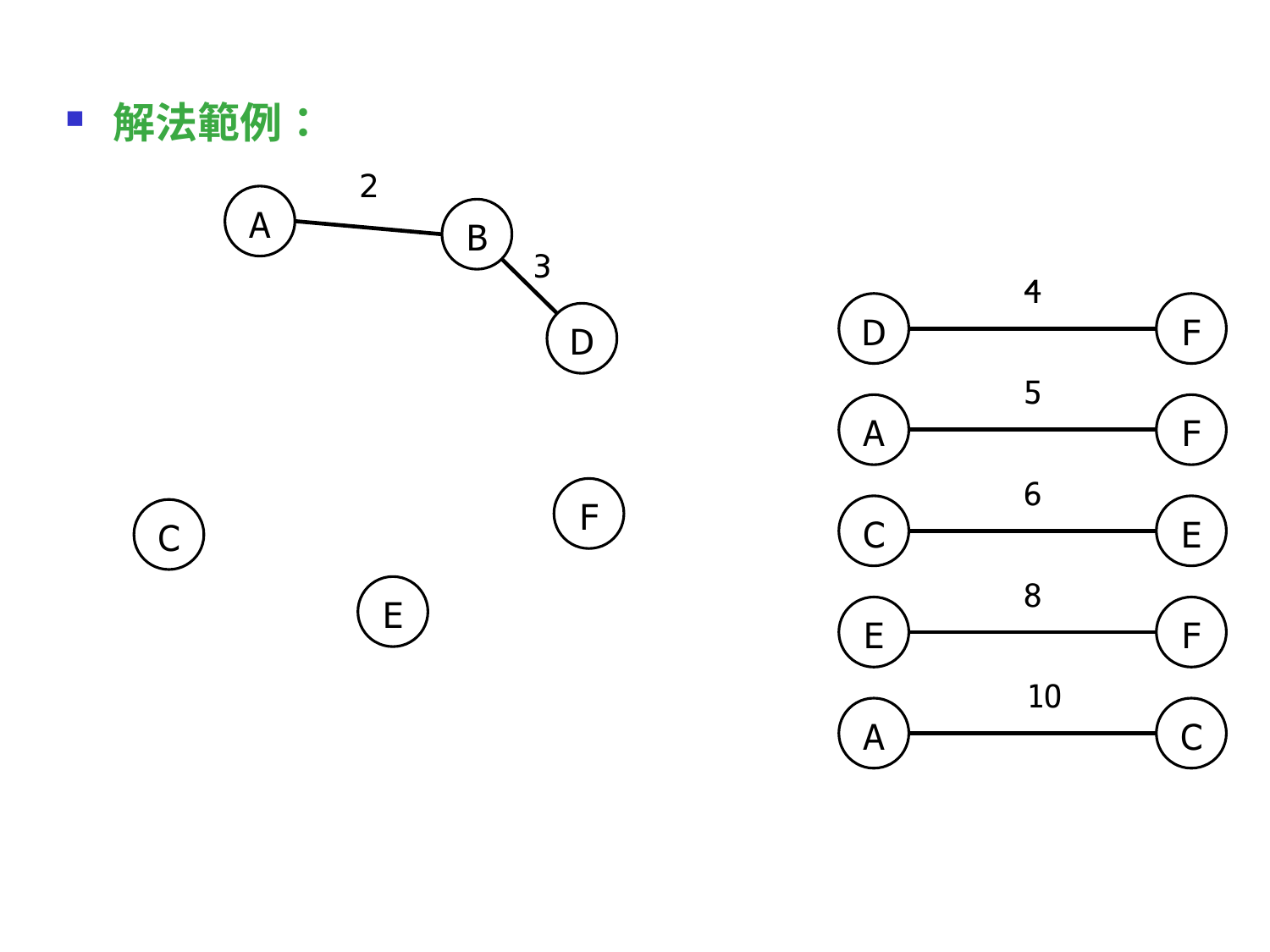

解法範例：

2
A
B
3
4
D
F
D
5
A
F
6
C
E
F
C
8
E
F
E
10
A
C